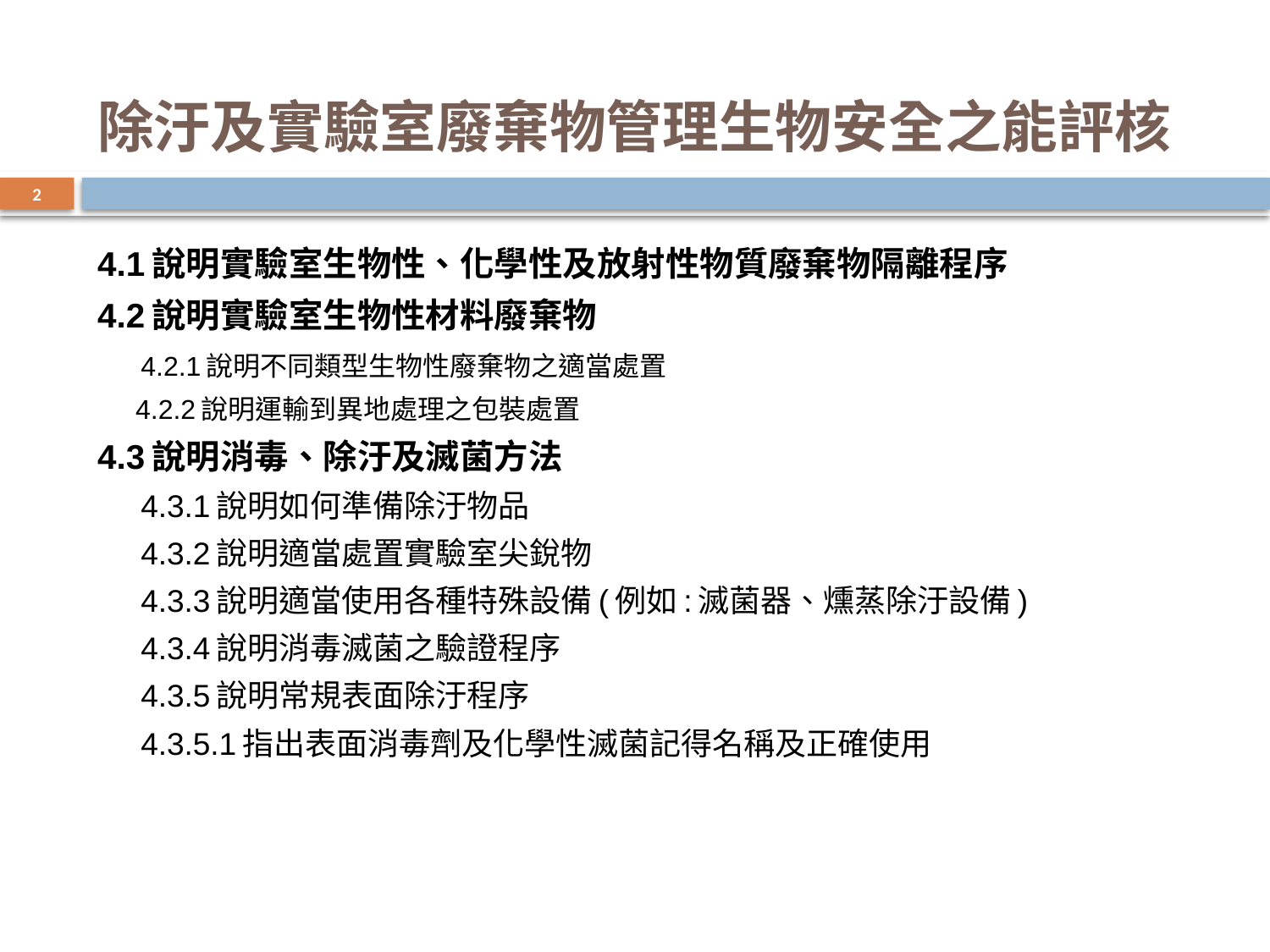

# 除汙及實驗室廢棄物管理生物安全之能評核
2
4.1說明實驗室生物性、化學性及放射性物質廢棄物隔離程序
4.2說明實驗室生物性材料廢棄物
     4.2.1說明不同類型生物性廢棄物之適當處置
     4.2.2說明運輸到異地處理之包裝處置
4.3說明消毒、除汙及滅菌方法
     4.3.1說明如何準備除汙物品
     4.3.2說明適當處置實驗室尖銳物
     4.3.3說明適當使用各種特殊設備(例如:滅菌器、燻蒸除汙設備)
     4.3.4說明消毒滅菌之驗證程序
     4.3.5說明常規表面除汙程序
     4.3.5.1指出表面消毒劑及化學性滅菌記得名稱及正確使用